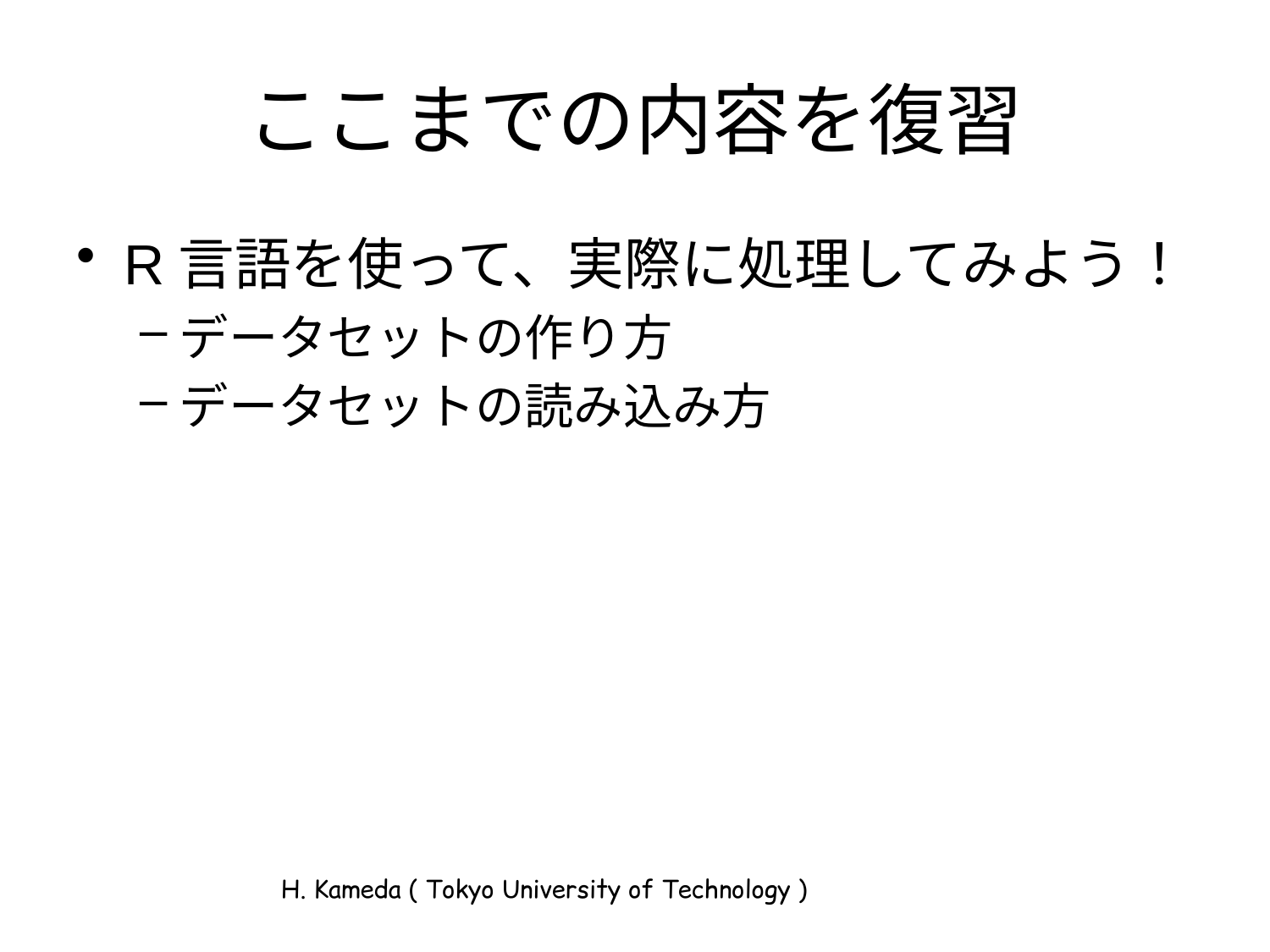

# ここまでの内容を復習
R言語を使って、実際に処理してみよう！
データセットの作り方
データセットの読み込み方

H. Kameda ( Tokyo University of Technology )